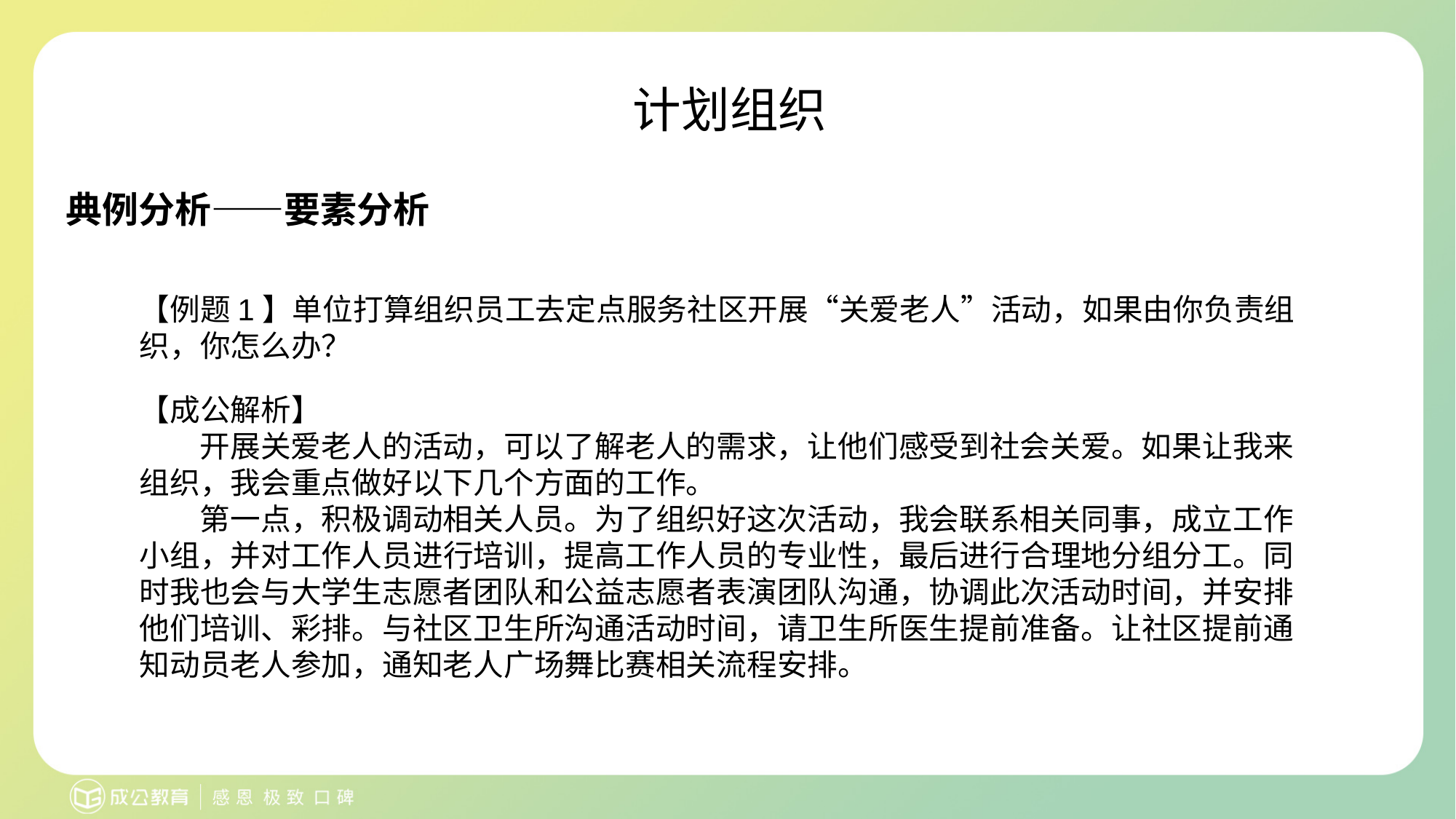

计划组织
典例分析——要素分析
【例题1】单位打算组织员工去定点服务社区开展“关爱老人”活动，如果由你负责组织，你怎么办？
【成公解析】
开展关爱老人的活动，可以了解老人的需求，让他们感受到社会关爱。如果让我来 组织，我会重点做好以下几个方面的工作。
第一点，积极调动相关人员。为了组织好这次活动，我会联系相关同事，成立工作 小组，并对工作人员进行培训，提高工作人员的专业性，最后进行合理地分组分工。同 时我也会与大学生志愿者团队和公益志愿者表演团队沟通，协调此次活动时间，并安排 他们培训、彩排。与社区卫生所沟通活动时间，请卫生所医生提前准备。让社区提前通 知动员老人参加，通知老人广场舞比赛相关流程安排。